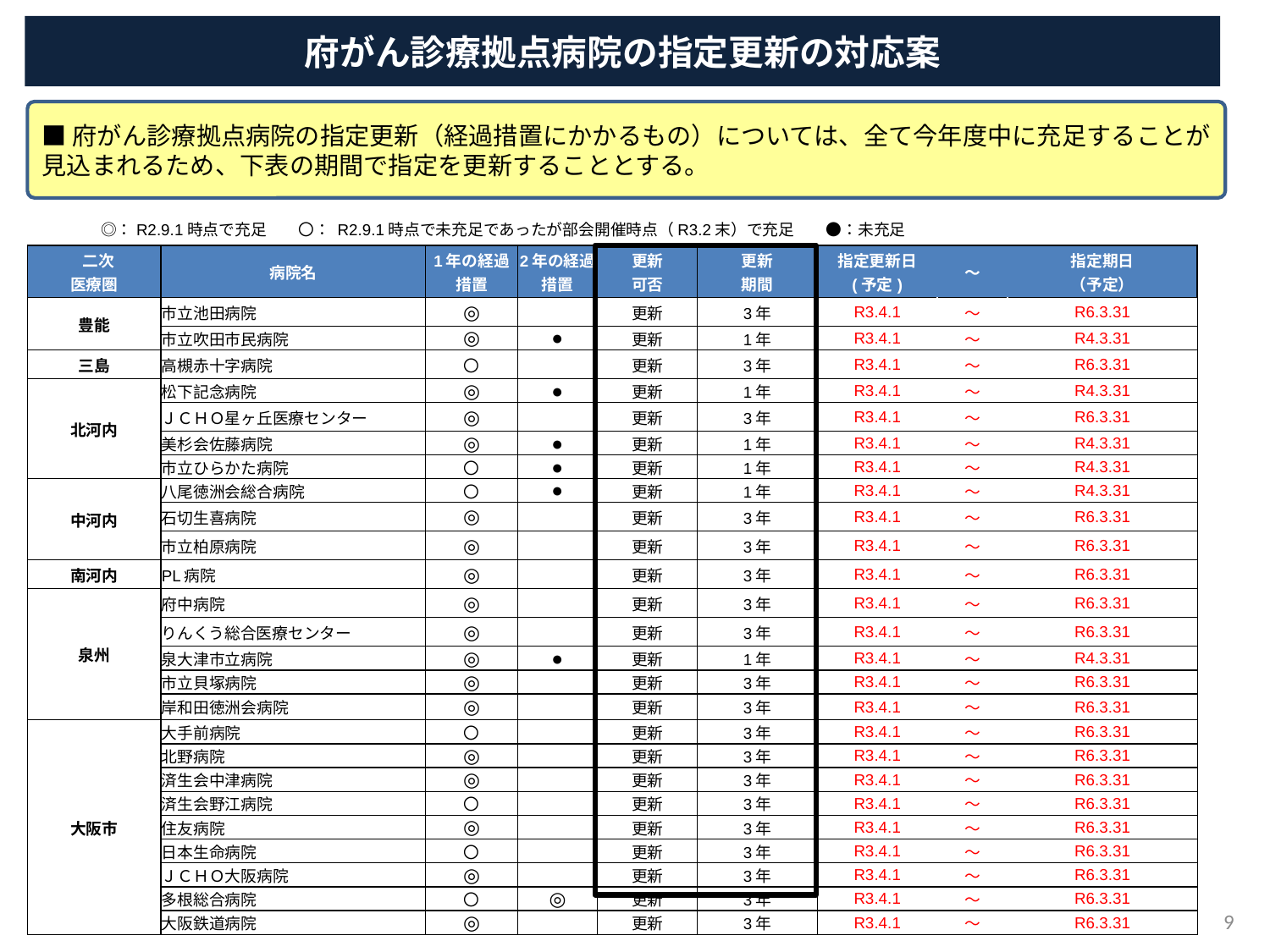

府がん診療拠点病院の指定更新の対応案
■府がん診療拠点病院の指定更新（経過措置にかかるもの）については、全て今年度中に充足することが見込まれるため、下表の期間で指定を更新することとする。
　◎：R2.9.1時点で充足　　〇： R2.9.1時点で未充足であったが部会開催時点（R3.2末）で充足　　●：未充足

| 二次 医療圏 | 病院名 | 1年の経過 措置 | 2年の経過措置 | 更新 可否 | 更新 期間 | 指定更新日 (予定) | ～ | 指定期日 （予定） |
| --- | --- | --- | --- | --- | --- | --- | --- | --- |
| 豊能 | 市立池田病院 | ◎ |  | 更新 | 3年 | R3.4.1 | ～ | R6.3.31 |
|  | 市立吹田市民病院 | ◎ | ● | 更新 | 1年 | R3.4.1 | ～ | R4.3.31 |
| 三島 | 高槻赤十字病院 | 〇 |  | 更新 | 3年 | R3.4.1 | ～ | R6.3.31 |
| 北河内 | 松下記念病院 | ◎ | ● | 更新 | 1年 | R3.4.1 | ～ | R4.3.31 |
|  | ＪＣＨＯ星ヶ丘医療センター | ◎ |  | 更新 | 3年 | R3.4.1 | ～ | R6.3.31 |
|  | 美杉会佐藤病院 | ◎ | ● | 更新 | 1年 | R3.4.1 | ～ | R4.3.31 |
|  | 市立ひらかた病院 | 〇 | ● | 更新 | 1年 | R3.4.1 | ～ | R4.3.31 |
| 中河内 | 八尾徳洲会総合病院 | 〇 | ● | 更新 | 1年 | R3.4.1 | ～ | R4.3.31 |
|  | 石切生喜病院 | ◎ |  | 更新 | 3年 | R3.4.1 | ～ | R6.3.31 |
|  | 市立柏原病院 | ◎ |  | 更新 | 3年 | R3.4.1 | ～ | R6.3.31 |
| 南河内 | PL病院 | ◎ |  | 更新 | 3年 | R3.4.1 | ～ | R6.3.31 |
| 泉州 | 府中病院 | ◎ |  | 更新 | 3年 | R3.4.1 | ～ | R6.3.31 |
|  | りんくう総合医療センター | ◎ |  | 更新 | 3年 | R3.4.1 | ～ | R6.3.31 |
|  | 泉大津市立病院 | ◎ | ● | 更新 | 1年 | R3.4.1 | ～ | R4.3.31 |
|  | 市立貝塚病院 | ◎ |  | 更新 | 3年 | R3.4.1 | ～ | R6.3.31 |
|  | 岸和田徳洲会病院 | ◎ |  | 更新 | 3年 | R3.4.1 | ～ | R6.3.31 |
| 大阪市 | 大手前病院 | 〇 |  | 更新 | 3年 | R3.4.1 | ～ | R6.3.31 |
|  | 北野病院 | ◎ |  | 更新 | 3年 | R3.4.1 | ～ | R6.3.31 |
|  | 済生会中津病院 | ◎ |  | 更新 | 3年 | R3.4.1 | ～ | R6.3.31 |
|  | 済生会野江病院 | 〇 |  | 更新 | 3年 | R3.4.1 | ～ | R6.3.31 |
|  | 住友病院 | ◎ |  | 更新 | 3年 | R3.4.1 | ～ | R6.3.31 |
|  | 日本生命病院 | 〇 |  | 更新 | 3年 | R3.4.1 | ～ | R6.3.31 |
|  | ＪＣＨＯ大阪病院 | ◎ |  | 更新 | 3年 | R3.4.1 | ～ | R6.3.31 |
|  | 多根総合病院 | 〇 | ◎ | 更新 | 3年 | R3.4.1 | ～ | R6.3.31 |
|  | 大阪鉄道病院 | ◎ |  | 更新 | 3年 | R3.4.1 | ～ | R6.3.31 |
9